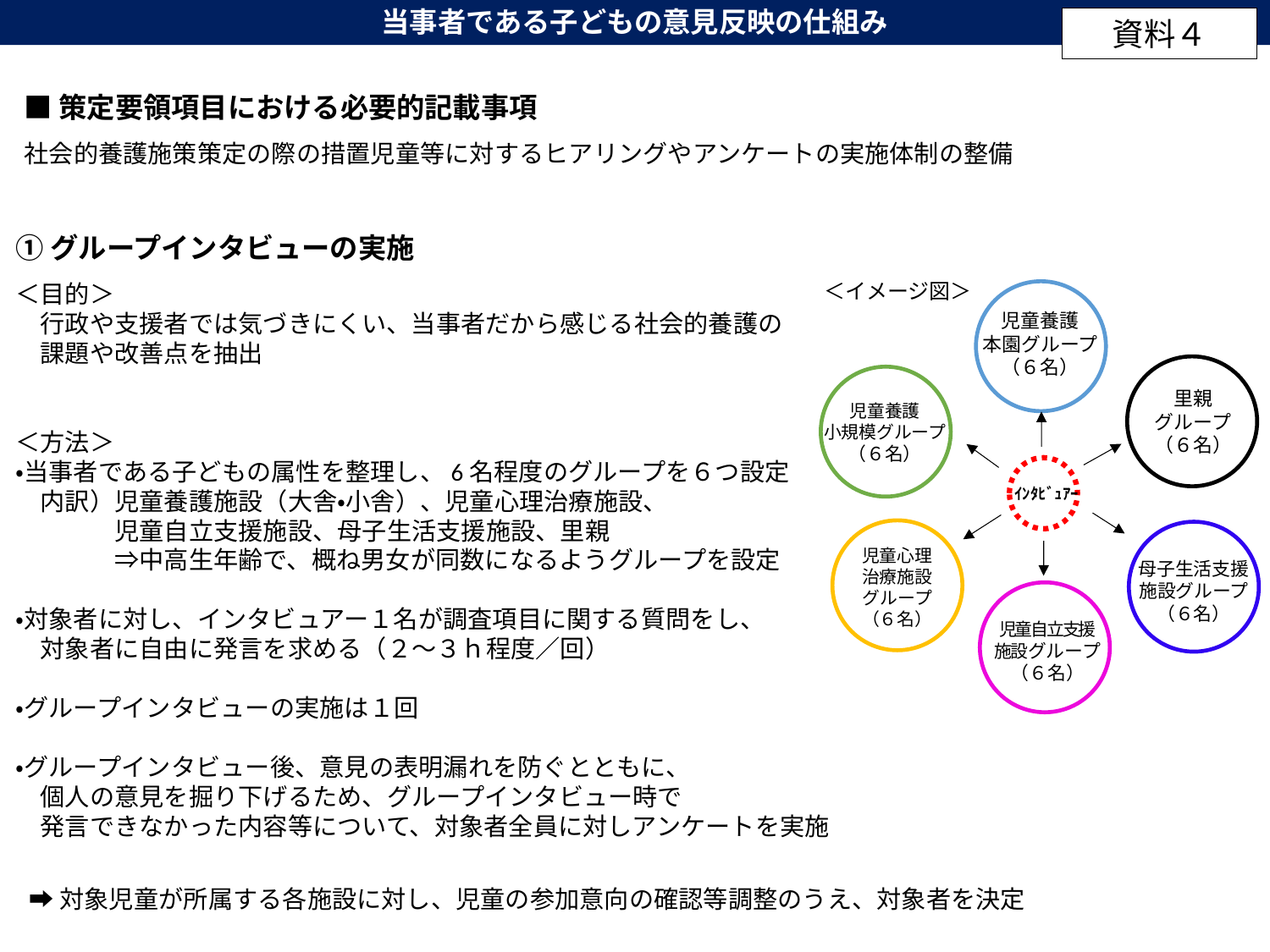

当事者である子どもの意見反映の仕組み
資料４
■策定要領項目における必要的記載事項
社会的養護施策策定の際の措置児童等に対するヒアリングやアンケートの実施体制の整備

①グループインタビューの実施
＜目的＞
　行政や支援者では気づきにくい、当事者だから感じる社会的養護の
　課題や改善点を抽出

＜方法＞
・当事者である子どもの属性を整理し、6名程度のグループを６つ設定
　内訳）児童養護施設（大舎・小舎）、児童心理治療施設、
　　　　児童自立支援施設、母子生活支援施設、里親
　　　　⇒中高生年齢で、概ね男女が同数になるようグループを設定

・対象者に対し、インタビュアー１名が調査項目に関する質問をし、
　対象者に自由に発言を求める（２～３ｈ程度／回）

・グループインタビューの実施は１回

・グループインタビュー後、意見の表明漏れを防ぐとともに、
　個人の意見を掘り下げるため、グループインタビュー時で
　発言できなかった内容等について、対象者全員に対しアンケートを実施
＜イメージ図＞

児童養護
本園グループ
（６名）

里親
グループ
（６名）
児童養護
小規模グループ
（６名）

ｲﾝﾀﾋﾞｭｱｰ

児童心理
治療施設
グループ
（６名）
母子生活支援
施設グループ
（６名）

児童自立支援
施設グループ
（６名）
➡対象児童が所属する各施設に対し、児童の参加意向の確認等調整のうえ、対象者を決定